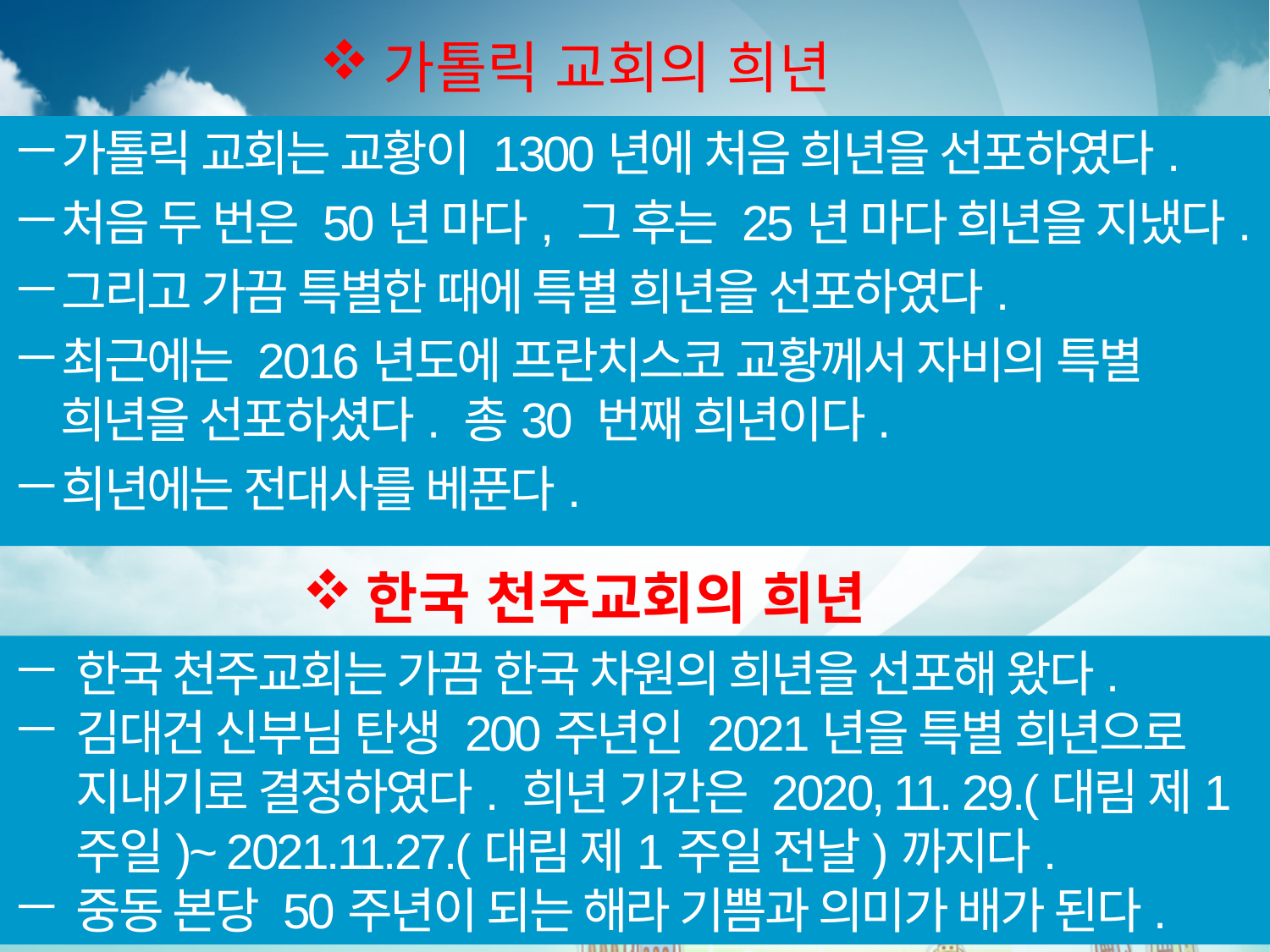

# 가톨릭 교회의 희년
가톨릭 교회는 교황이 1300년에 처음 희년을 선포하였다.
처음 두 번은 50년 마다, 그 후는 25년 마다 희년을 지냈다.
그리고 가끔 특별한 때에 특별 희년을 선포하였다.
최근에는 2016년도에 프란치스코 교황께서 자비의 특별 희년을 선포하셨다. 총30 번째 희년이다.
희년에는 전대사를 베푼다.
한국 천주교회의 희년
한국 천주교회는 가끔 한국 차원의 희년을 선포해 왔다.
김대건 신부님 탄생 200주년인 2021년을 특별 희년으로 지내기로 결정하였다. 희년 기간은 2020, 11. 29.(대림 제1주일)~ 2021.11.27.(대림 제1주일 전날)까지다.
중동 본당 50주년이 되는 해라 기쁨과 의미가 배가 된다.